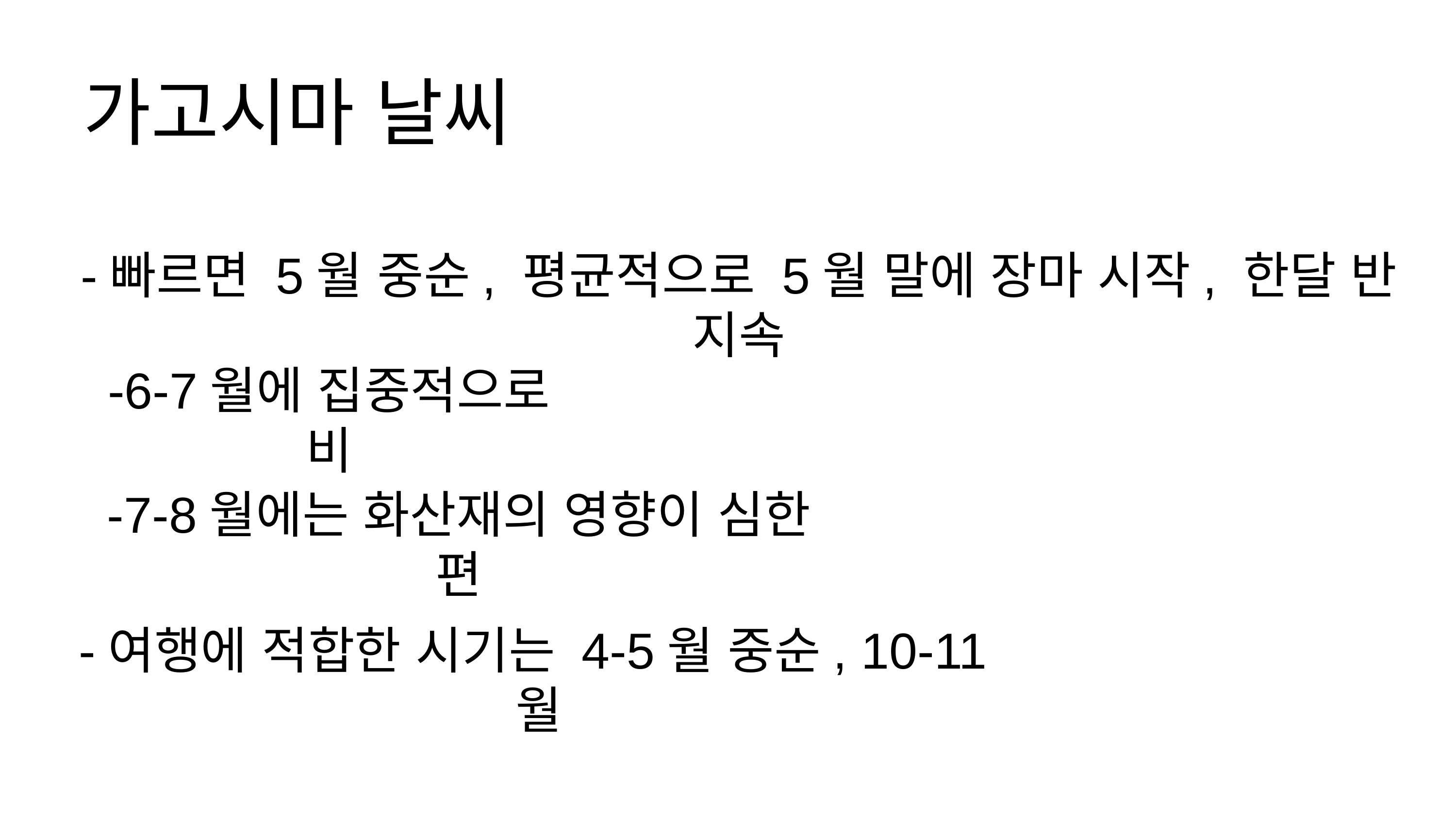

가고시마 날씨
-빠르면 5월 중순, 평균적으로 5월 말에 장마 시작, 한달 반 지속
-6-7월에 집중적으로 비
-7-8월에는 화산재의 영향이 심한 편
-여행에 적합한 시기는 4-5월 중순, 10-11월